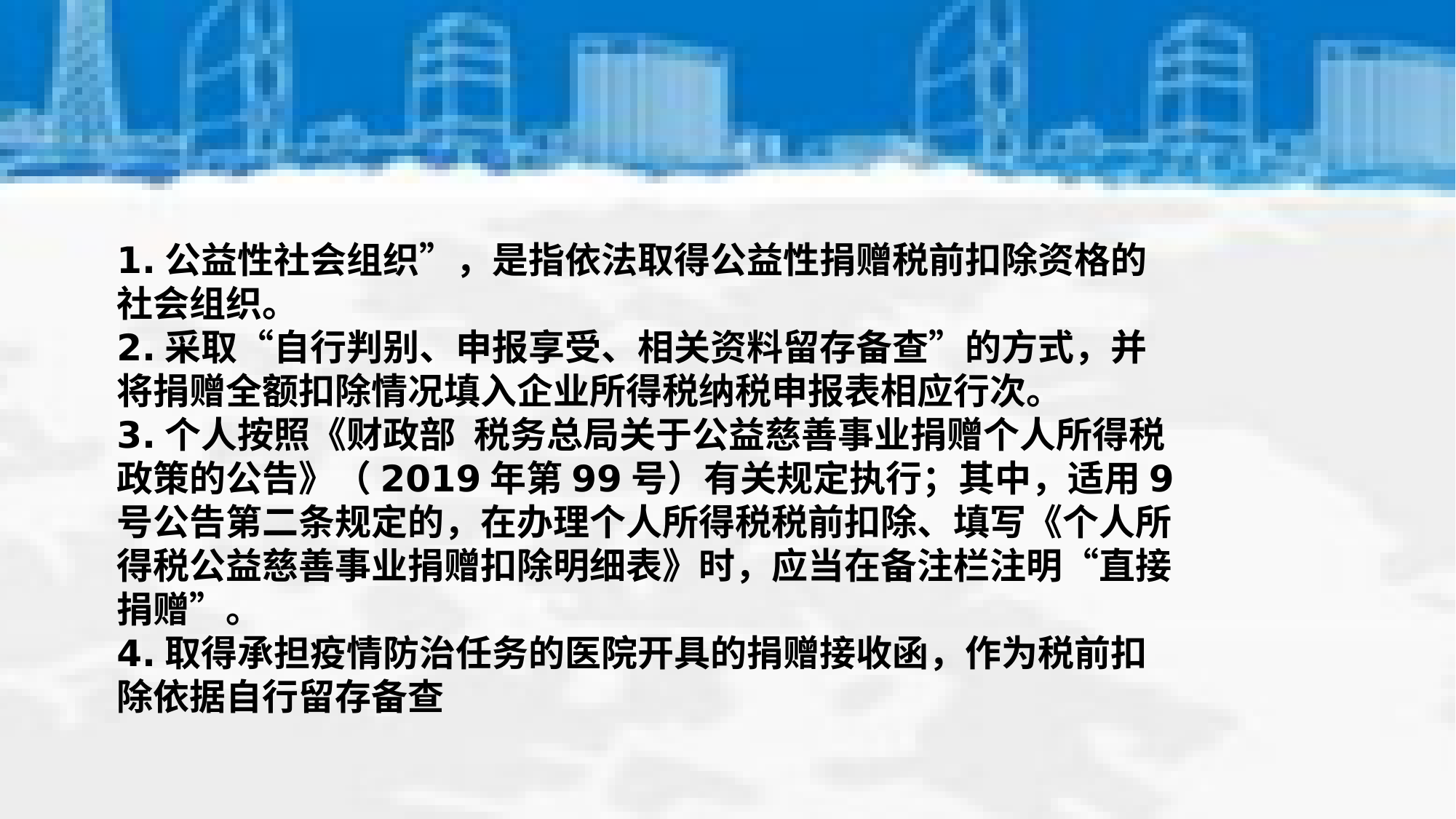

1.公益性社会组织”，是指依法取得公益性捐赠税前扣除资格的社会组织。
2.采取“自行判别、申报享受、相关资料留存备查”的方式，并将捐赠全额扣除情况填入企业所得税纳税申报表相应行次。
3.个人按照《财政部 税务总局关于公益慈善事业捐赠个人所得税政策的公告》（2019年第99号）有关规定执行；其中，适用9号公告第二条规定的，在办理个人所得税税前扣除、填写《个人所得税公益慈善事业捐赠扣除明细表》时，应当在备注栏注明“直接捐赠”。
4.取得承担疫情防治任务的医院开具的捐赠接收函，作为税前扣除依据自行留存备查